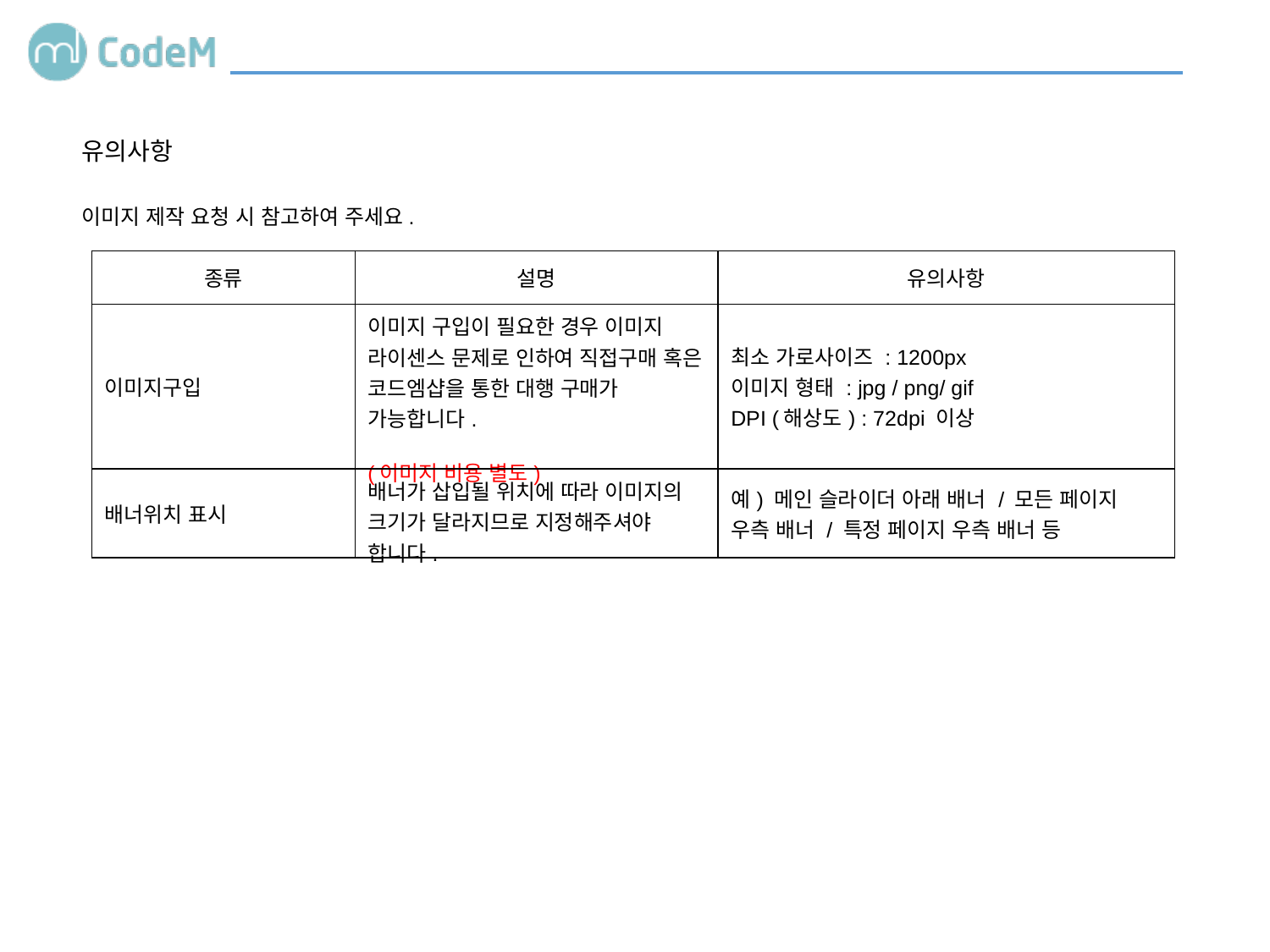

유의사항

이미지 제작 요청 시 참고하여 주세요.
| 종류 | 설명 | 유의사항 |
| --- | --- | --- |
| 이미지구입 | 이미지 구입이 필요한 경우 이미지 라이센스 문제로 인하여 직접구매 혹은 코드엠샵을 통한 대행 구매가 가능합니다. (이미지 비용 별도) | 최소 가로사이즈 : 1200px 이미지 형태 : jpg / png/ gif DPI (해상도) : 72dpi 이상 |
| 배너위치 표시 | 배너가 삽입될 위치에 따라 이미지의 크기가 달라지므로 지정해주셔야 합니다. | 예) 메인 슬라이더 아래 배너 / 모든 페이지 우측 배너 / 특정 페이지 우측 배너 등 |